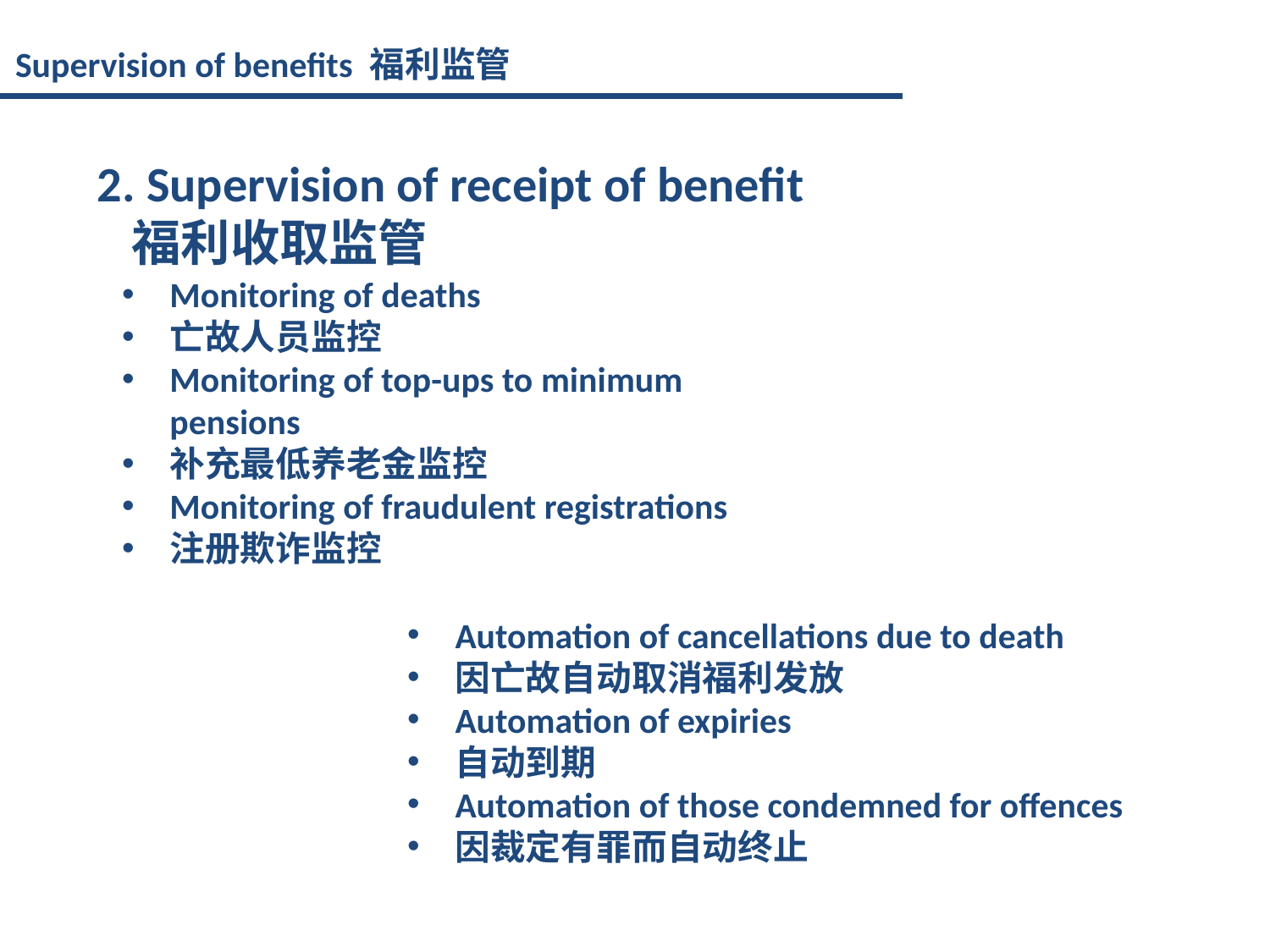

Supervision of benefits 福利监管
2. Supervision of receipt of benefit
  福利收取监管
Monitoring of deaths
亡故人员监控
Monitoring of top-ups to minimum pensions
补充最低养老金监控
Monitoring of fraudulent registrations
注册欺诈监控

Automation of cancellations due to death
因亡故自动取消福利发放
Automation of expiries
自动到期
Automation of those condemned for offences
因裁定有罪而自动终止